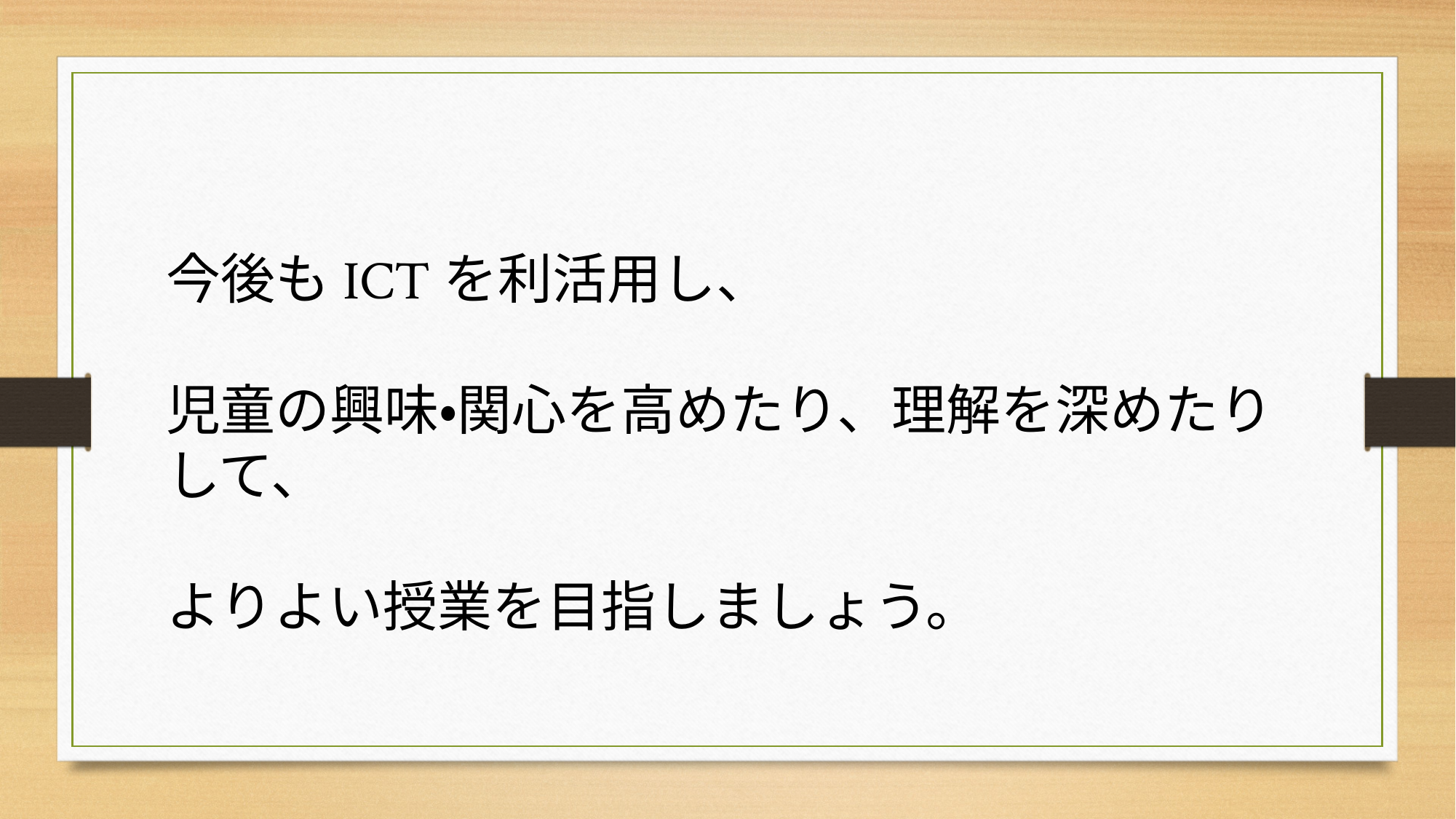

今後もICTを利活用し、

児童の興味・関心を高めたり、理解を深めたりして、

よりよい授業を目指しましょう。